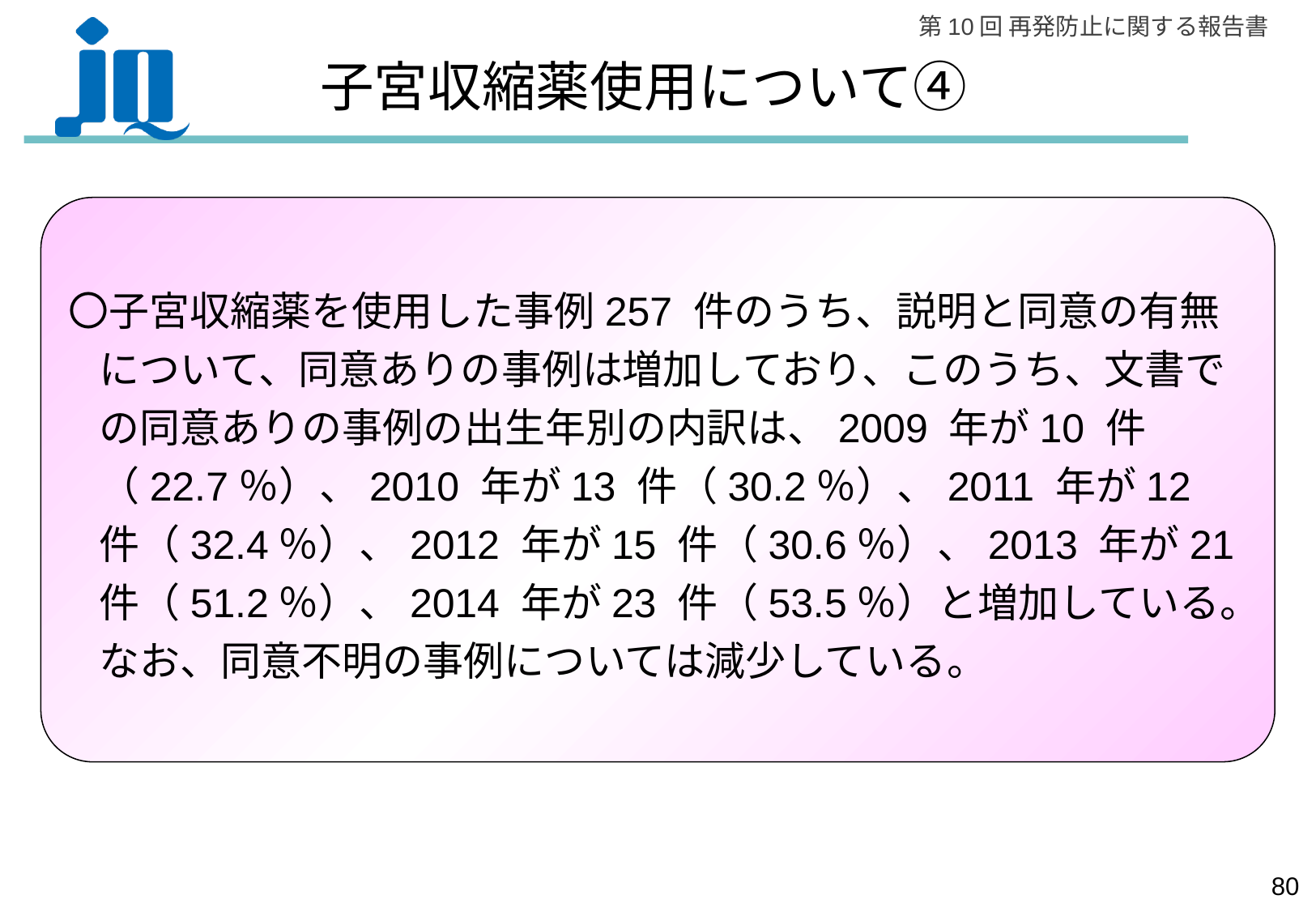

子宮収縮薬使用について④
〇子宮収縮薬を使用した事例257 件のうち、説明と同意の有無について、同意ありの事例は増加しており、このうち、文書での同意ありの事例の出生年別の内訳は、2009 年が10 件（22.7％）、2010 年が13 件（30.2％）、2011 年が12 件（32.4％）、2012 年が15 件（30.6％）、2013 年が21 件（51.2％）、2014 年が23 件（53.5％）と増加している。なお、同意不明の事例については減少している。
80